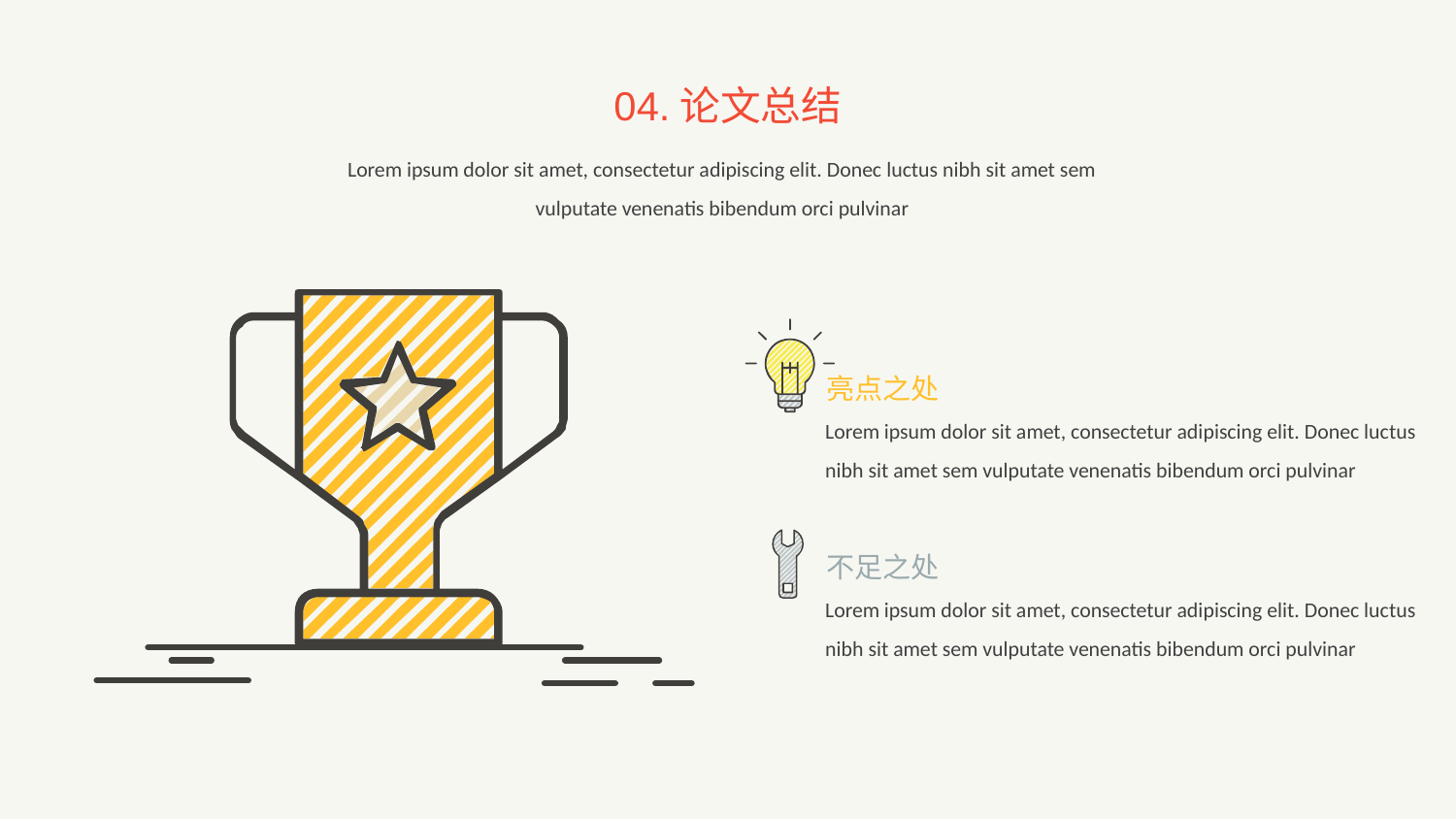

04.论文总结
Lorem ipsum dolor sit amet, consectetur adipiscing elit. Donec luctus nibh sit amet sem vulputate venenatis bibendum orci pulvinar

亮点之处
Lorem ipsum dolor sit amet, consectetur adipiscing elit. Donec luctus nibh sit amet sem vulputate venenatis bibendum orci pulvinar

不足之处
Lorem ipsum dolor sit amet, consectetur adipiscing elit. Donec luctus nibh sit amet sem vulputate venenatis bibendum orci pulvinar